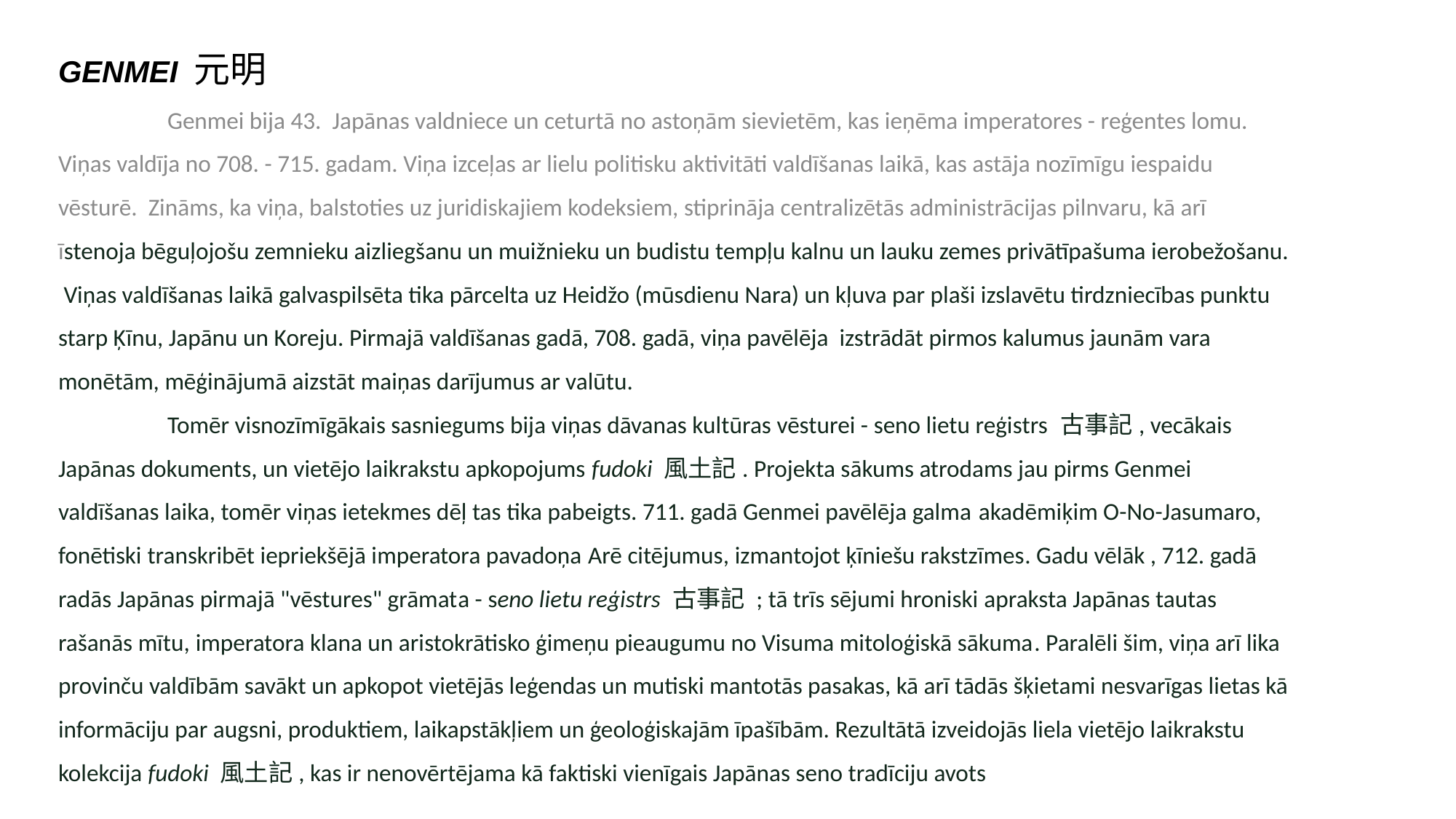

GENMEI 元明
	Genmei bija 43.  Japānas valdniece un ceturtā no astoņām sievietēm, kas ieņēma imperatores - reģentes lomu. Viņas valdīja no 708. - 715. gadam. Viņa izceļas ar lielu politisku aktivitāti valdīšanas laikā, kas astāja nozīmīgu iespaidu vēsturē.  Zināms, ka viņa, balstoties uz juridiskajiem kodeksiem, stiprināja centralizētās administrācijas pilnvaru, kā arī īstenoja bēguļojošu zemnieku aizliegšanu un muižnieku un budistu tempļu kalnu un lauku zemes privātīpašuma ierobežošanu.  Viņas valdīšanas laikā galvaspilsēta tika pārcelta uz Heidžo (mūsdienu Nara) un kļuva par plaši izslavētu tirdzniecības punktu starp Ķīnu, Japānu un Koreju. Pirmajā valdīšanas gadā, 708. gadā, viņa pavēlēja  izstrādāt pirmos kalumus jaunām vara monētām, mēģinājumā aizstāt maiņas darījumus ar valūtu.
	Tomēr visnozīmīgākais sasniegums bija viņas dāvanas kultūras vēsturei - seno lietu reģistrs 古事記, vecākais Japānas dokuments, un vietējo laikrakstu apkopojums fudoki 風土記. Projekta sākums atrodams jau pirms Genmei valdīšanas laika, tomēr viņas ietekmes dēļ tas tika pabeigts. 711. gadā Genmei pavēlēja galma akadēmiķim O-No-Jasumaro, fonētiski transkribēt iepriekšējā imperatora pavadoņa Arē citējumus, izmantojot ķīniešu rakstzīmes. Gadu vēlāk , 712. gadā radās Japānas pirmajā "vēstures" grāmata - seno lietu reģistrs 古事記 ; tā trīs sējumi hroniski apraksta Japānas tautas rašanās mītu, imperatora klana un aristokrātisko ģimeņu pieaugumu no Visuma mitoloģiskā sākuma. Paralēli šim, viņa arī lika provinču valdībām savākt un apkopot vietējās leģendas un mutiski mantotās pasakas, kā arī tādās šķietami nesvarīgas lietas kā informāciju par augsni, produktiem, laikapstākļiem un ģeoloģiskajām īpašībām. Rezultātā izveidojās liela vietējo laikrakstu kolekcija fudoki 風土記, kas ir nenovērtējama kā faktiski vienīgais Japānas seno tradīciju avots